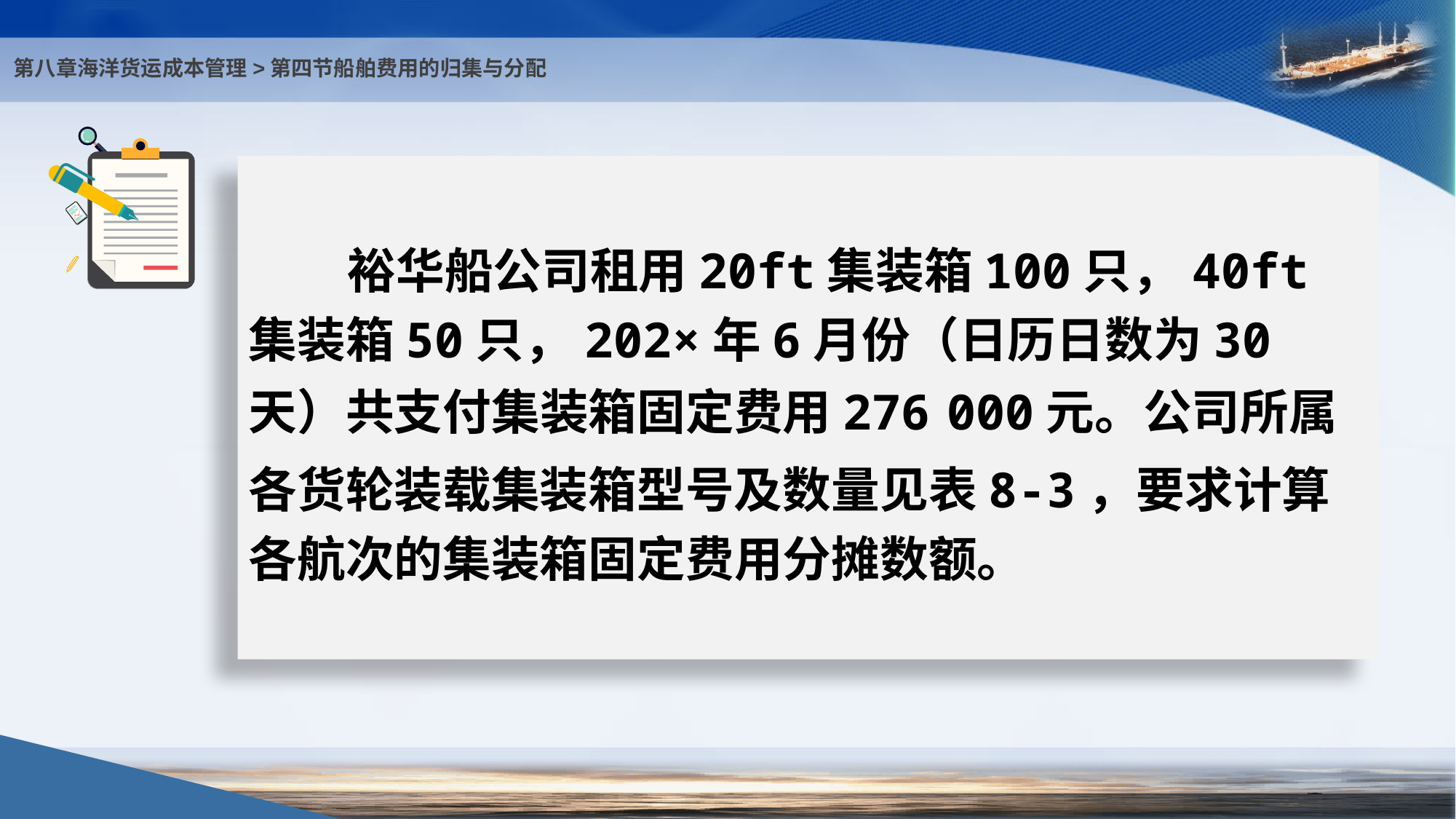

第八章海洋货运成本管理>第四节船舶费用的归集与分配
# 裕华船公司租用20ft集装箱100只，40ft集装箱50只，202×年6月份（日历日数为30天）共支付集装箱固定费用276 000元。公司所属各货轮装载集装箱型号及数量见表8-3，要求计算各航次的集装箱固定费用分摊数额。